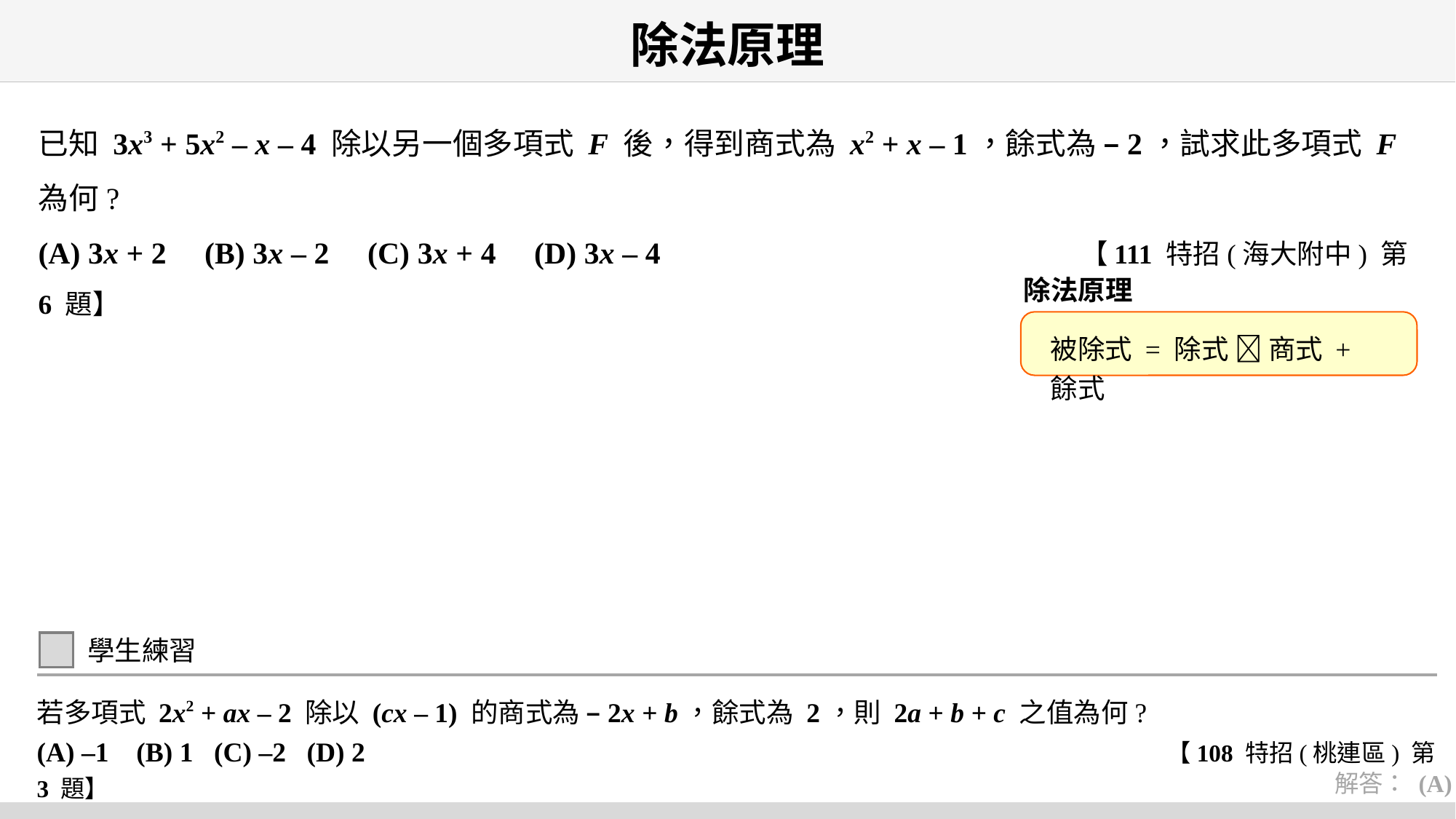

# 除法原理
已知 3x3 + 5x2 – x – 4 除以另一個多項式 F 後，得到商式為 x2 + x – 1，餘式為 –2，試求此多項式 F 為何?
(A) 3x + 2     (B) 3x – 2     (C) 3x + 4     (D) 3x – 4                                                      【111 特招(海大附中) 第 6 題】
除法原理
被除式 = 除式 × 商式 + 餘式

學生練習

若多項式 2x2 + ax – 2 除以 (cx – 1) 的商式為 –2x + b，餘式為 2，則 2a + b + c 之值為何?
(A) –1    (B) 1   (C) –2   (D) 2                                                                                                                   【108 特招(桃連區) 第 3 題】
解答： (A)